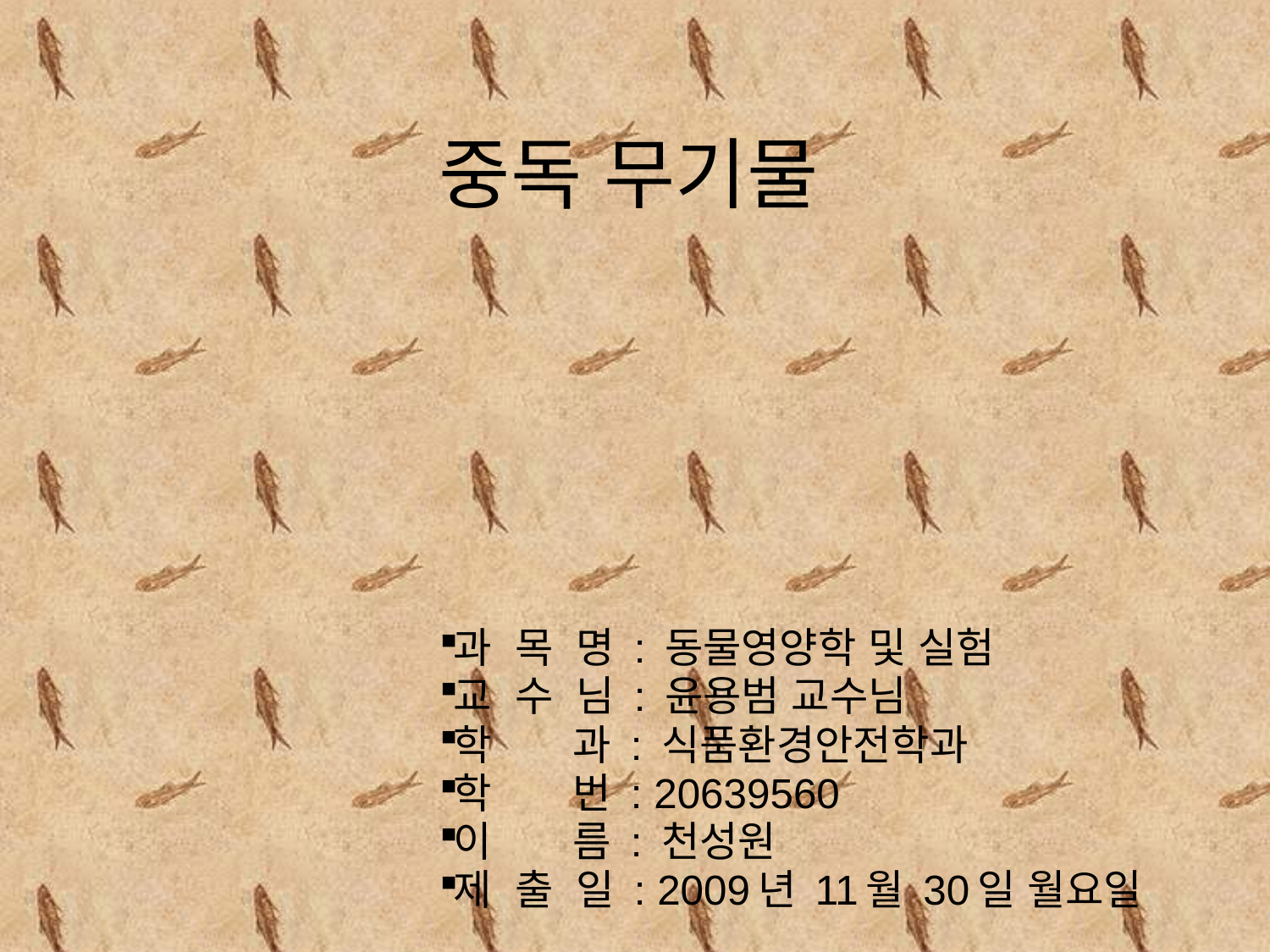

# 중독 무기물
과  목  명 : 동물영양학 및 실험
교  수  님 : 윤용범 교수님
학       과 : 식품환경안전학과
학       번 : 20639560
이       름 : 천성원
제  출  일 : 2009년 11월 30일 월요일